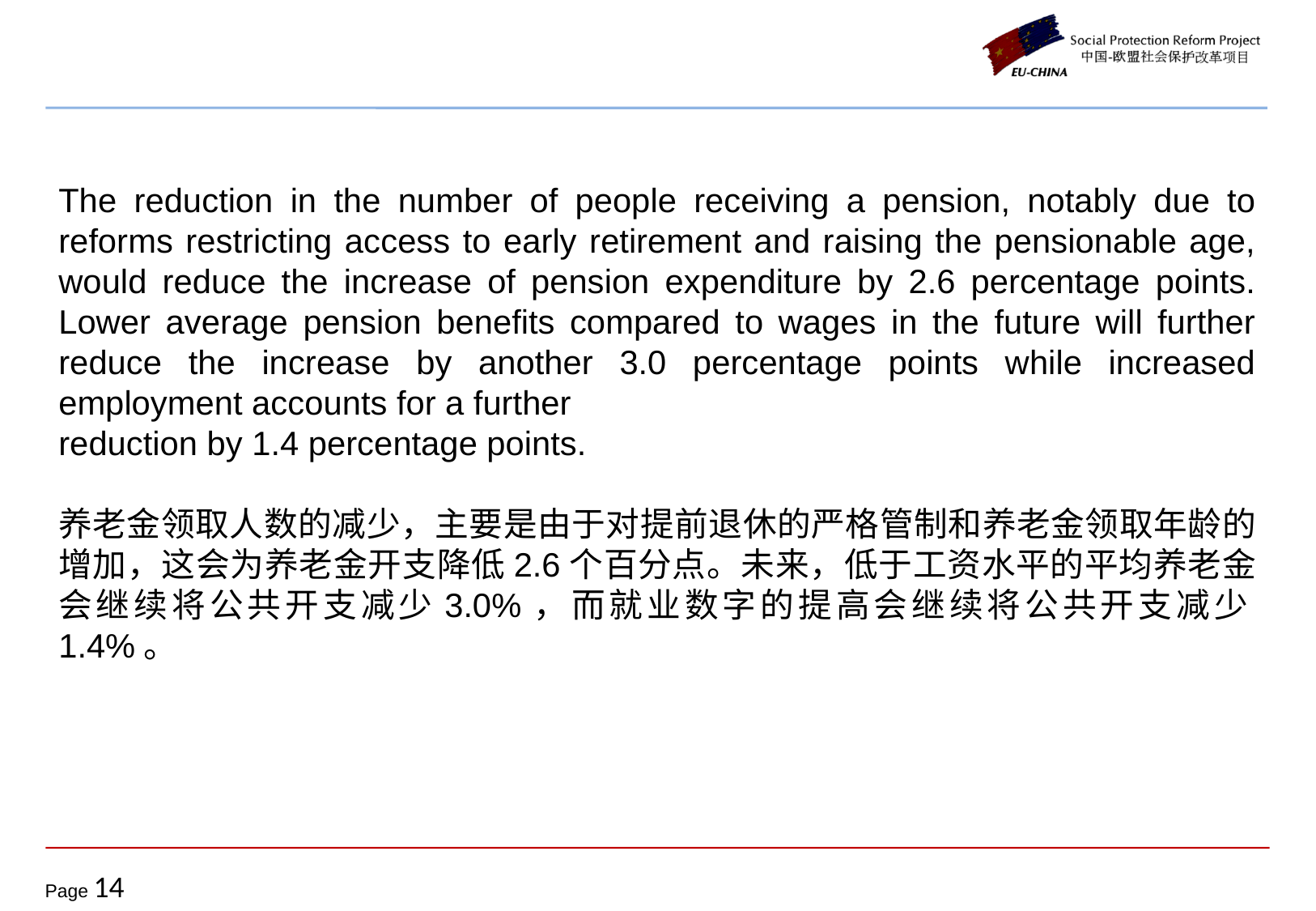

The reduction in the number of people receiving a pension, notably due to reforms restricting access to early retirement and raising the pensionable age, would reduce the increase of pension expenditure by 2.6 percentage points. Lower average pension benefits compared to wages in the future will further reduce the increase by another 3.0 percentage points while increased employment accounts for a further
reduction by 1.4 percentage points.

养老金领取人数的减少，主要是由于对提前退休的严格管制和养老金领取年龄的增加，这会为养老金开支降低2.6个百分点。未来，低于工资水平的平均养老金会继续将公共开支减少3.0%，而就业数字的提高会继续将公共开支减少1.4%。